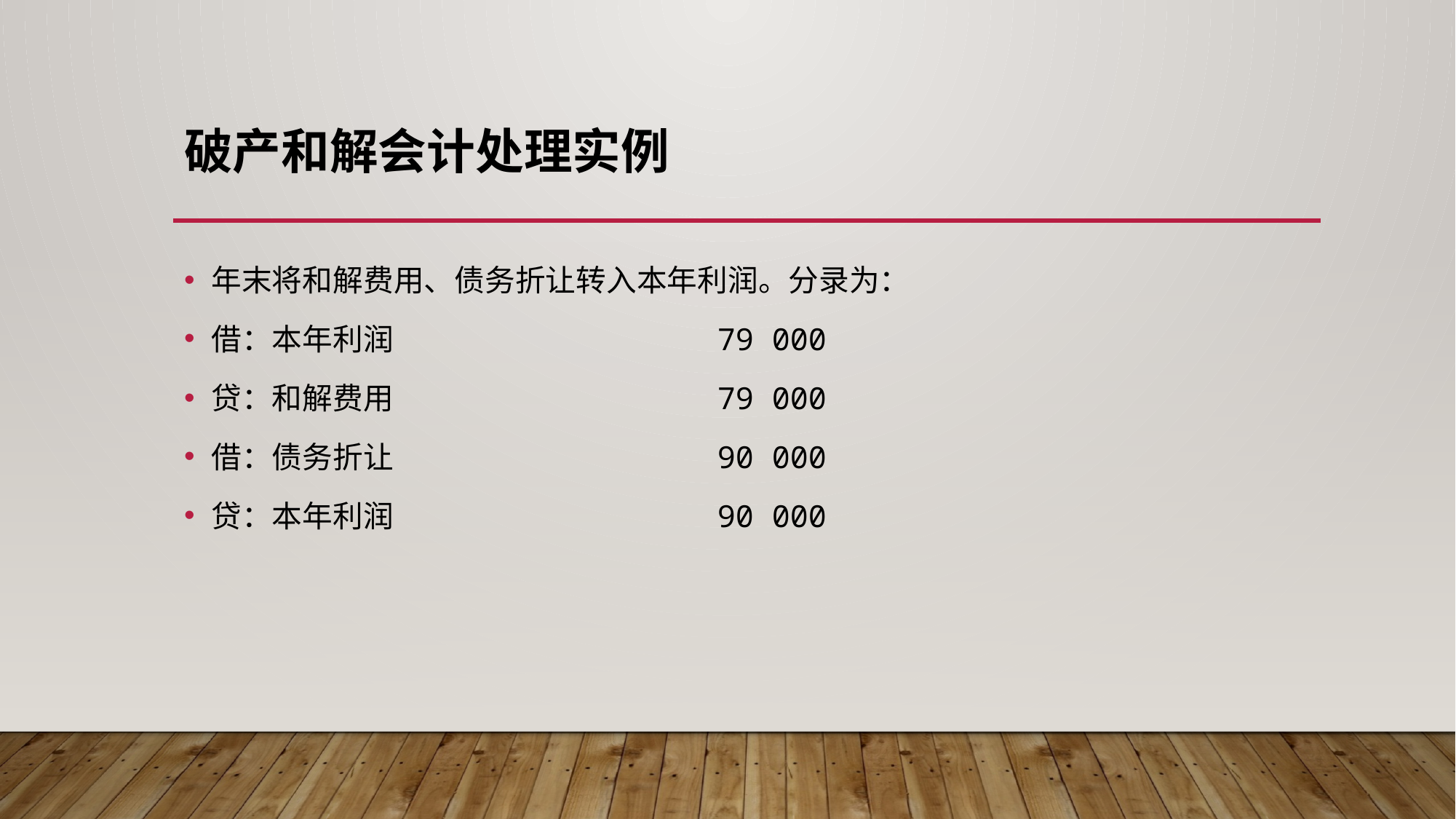

# 破产和解会计处理实例
年末将和解费用、债务折让转入本年利润。分录为：
借：本年利润                                               79 000
贷：和解费用                                               79 000
借：债务折让                                               90 000
贷：本年利润                                               90 000